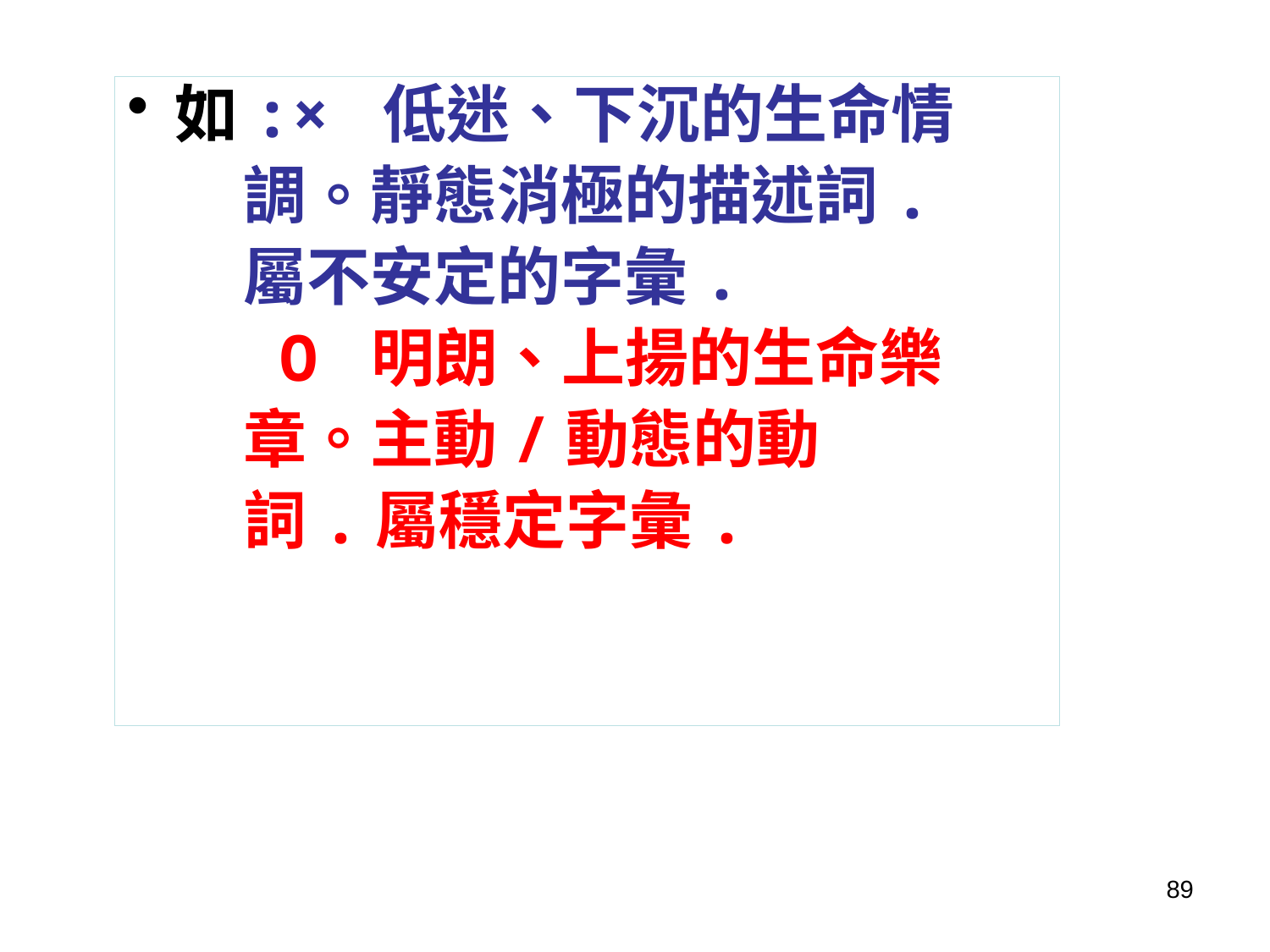

如:× 低迷、下沉的生命情
       調。靜態消極的描述詞.
       屬不安定的字彙.
    Ο 明朗、上揚的生命樂
       章。主動/動態的動
       詞.屬穩定字彙.

89